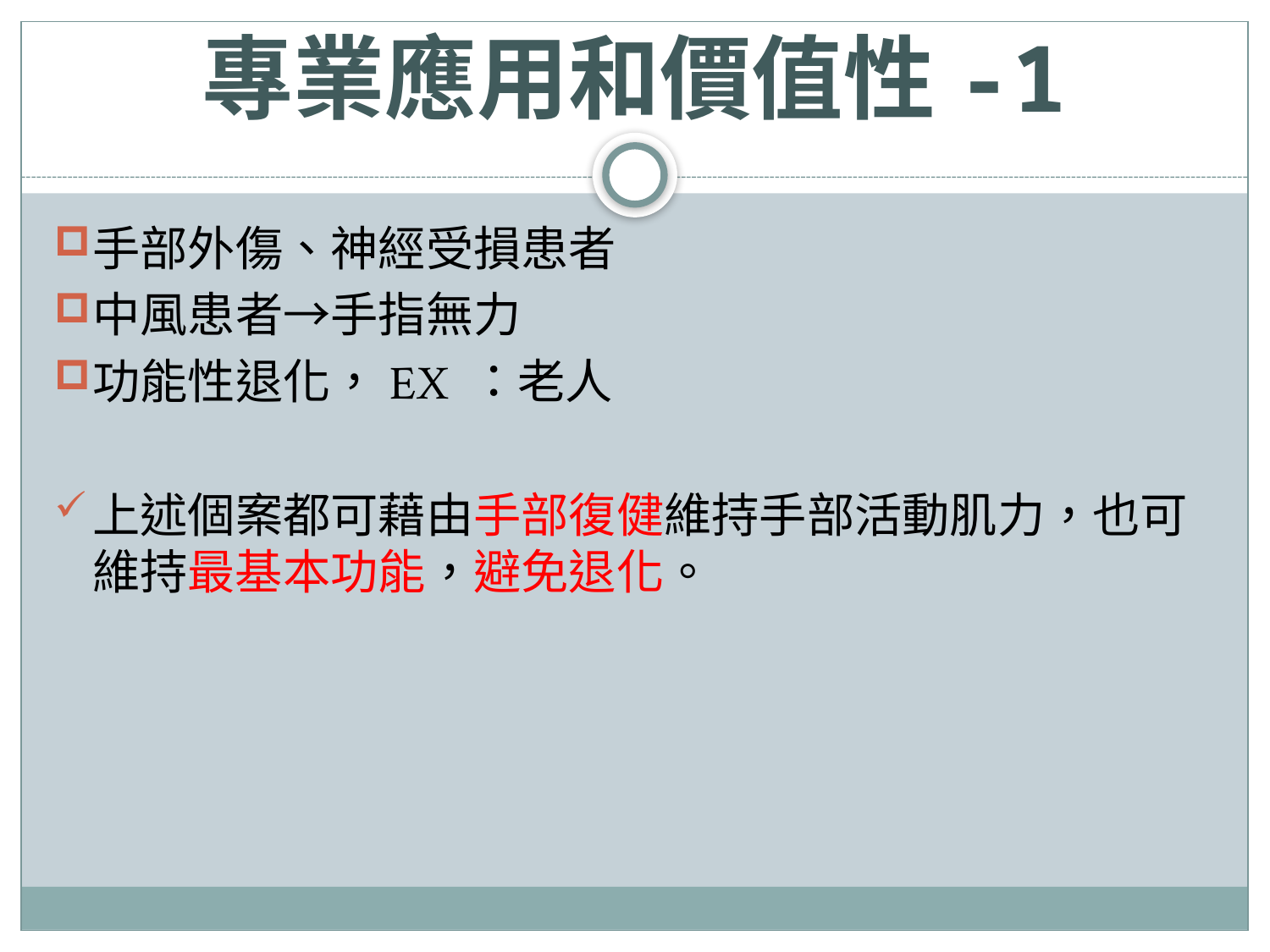

# 專業應用和價值性-1
手部外傷、神經受損患者
中風患者→手指無力
功能性退化，EX ：老人

上述個案都可藉由手部復健維持手部活動肌力，也可維持最基本功能，避免退化。